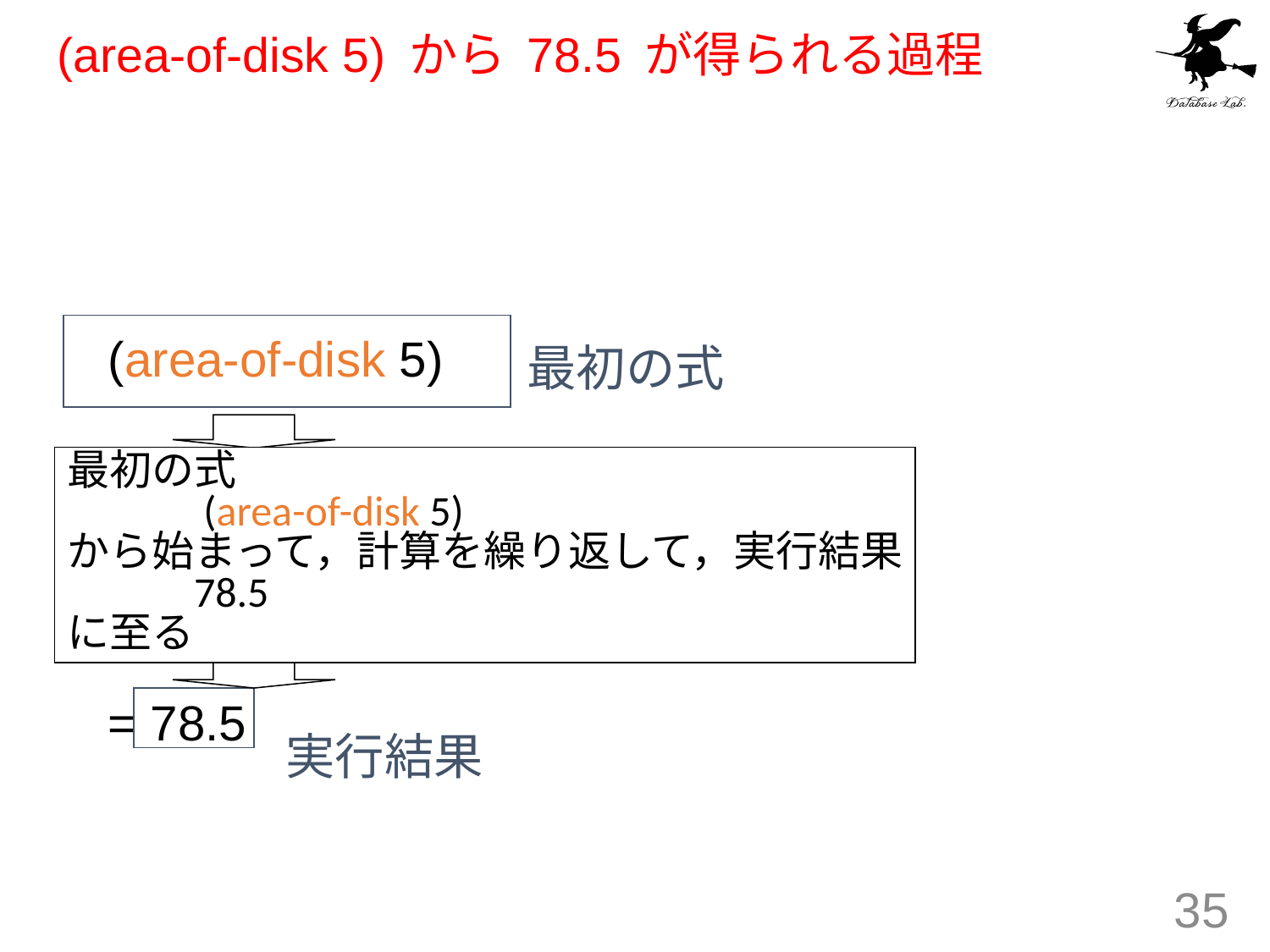

# (area-of-disk 5) から 78.5 が得られる過程
(area-of-disk 5)
= (* 3.14 (* 5 5))
= (* 3.14 25)
= 78.5
最初の式

最初の式
	 (area-of-disk 5)
から始まって，計算を繰り返して，実行結果
	78.5
に至る

実行結果

35